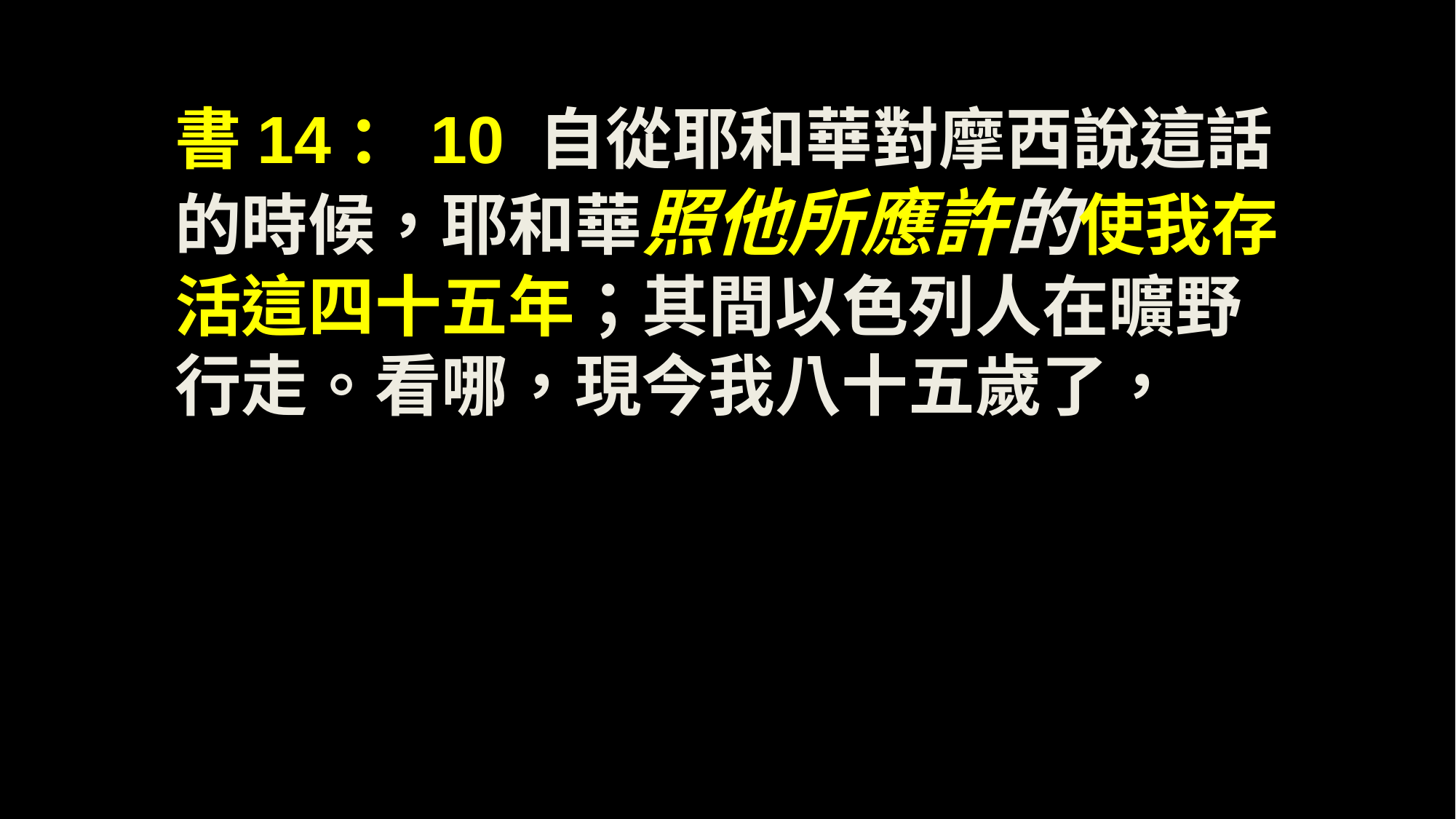

書14：10 自從耶和華對摩西說這話的時候，耶和華照他所應許的使我存活這四十五年；其間以色列人在曠野行走。看哪，現今我八十五歲了，